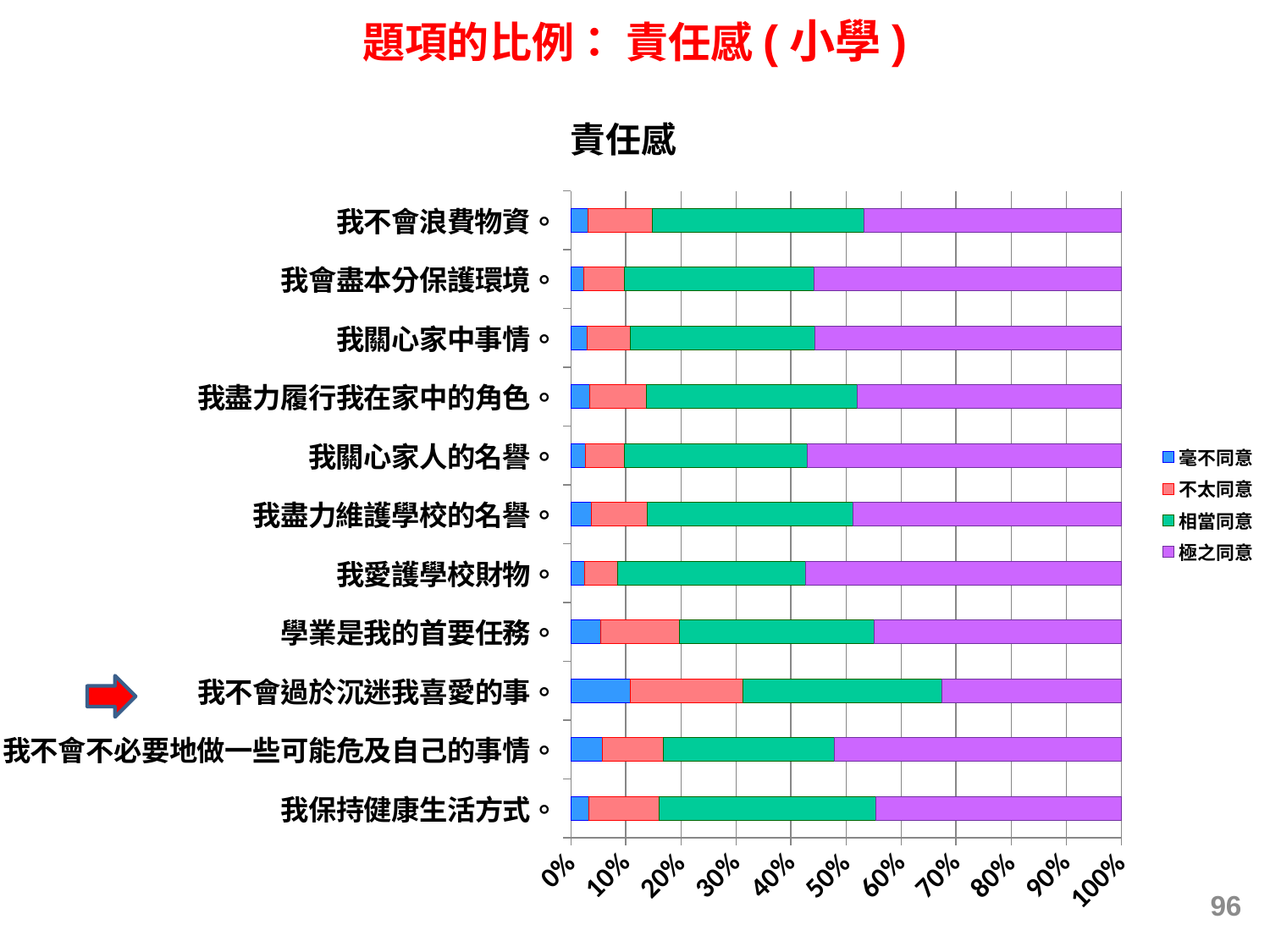

題項的比例： 責任感(小學)

### Chart: 責任感

| Category | 毫不同意 | 不太同意 | 相當同意 | 極之同意 |
|---|---|---|---|---|
| 我保持健康生活方式。 | 0.03255102040816337 | 0.12806122448979593 | 0.39418367346938876 | 0.44520408163265385 |
| 我不會不必要地做一些可能危及自己的事情。 | 0.05671213208901661 | 0.11086042457183878 | 0.3110450210234848 | 0.5213824223156596 |
| 我不會過於沉迷我喜愛的事。 | 0.10813024779848478 | 0.20468973991398717 | 0.3609461396682368 | 0.3262338726192918 |
| 學業是我的首要任務。 | 0.05441131263449138 | 0.14284250435495438 | 0.3534173583358954 | 0.44932882467466057 |
| 我愛護學校財物。 | 0.025572831423895256 | 0.058919803600654665 | 0.3412438625204583 | 0.5742635024549918 |
| 我盡力維護學校的名譽。 | 0.037192622950819675 | 0.10112704918032787 | 0.3744877049180335 | 0.4871926229508202 |
| 我關心家人的名譽。 | 0.02630501535312185 | 0.07093142272262033 | 0.33275332650972367 | 0.5700102354145354 |
| 我盡力履行我在家中的角色。 | 0.03439803439803438 | 0.10319410319410319 | 0.38298525798525923 | 0.4794226044226054 |
| 我關心家中事情。 | 0.0288609149524102 | 0.07890696960393 | 0.3348684883839947 | 0.5573636270596664 |
| 我會盡本分保護環境。 | 0.023897435897435888 | 0.07405128205128211 | 0.343794871794873 | 0.5582564102564106 |
| 我不會浪費物資。 | 0.031048922479828496 | 0.11714840159329996 | 0.38443468491471866 | 0.46736799101215504 |
96